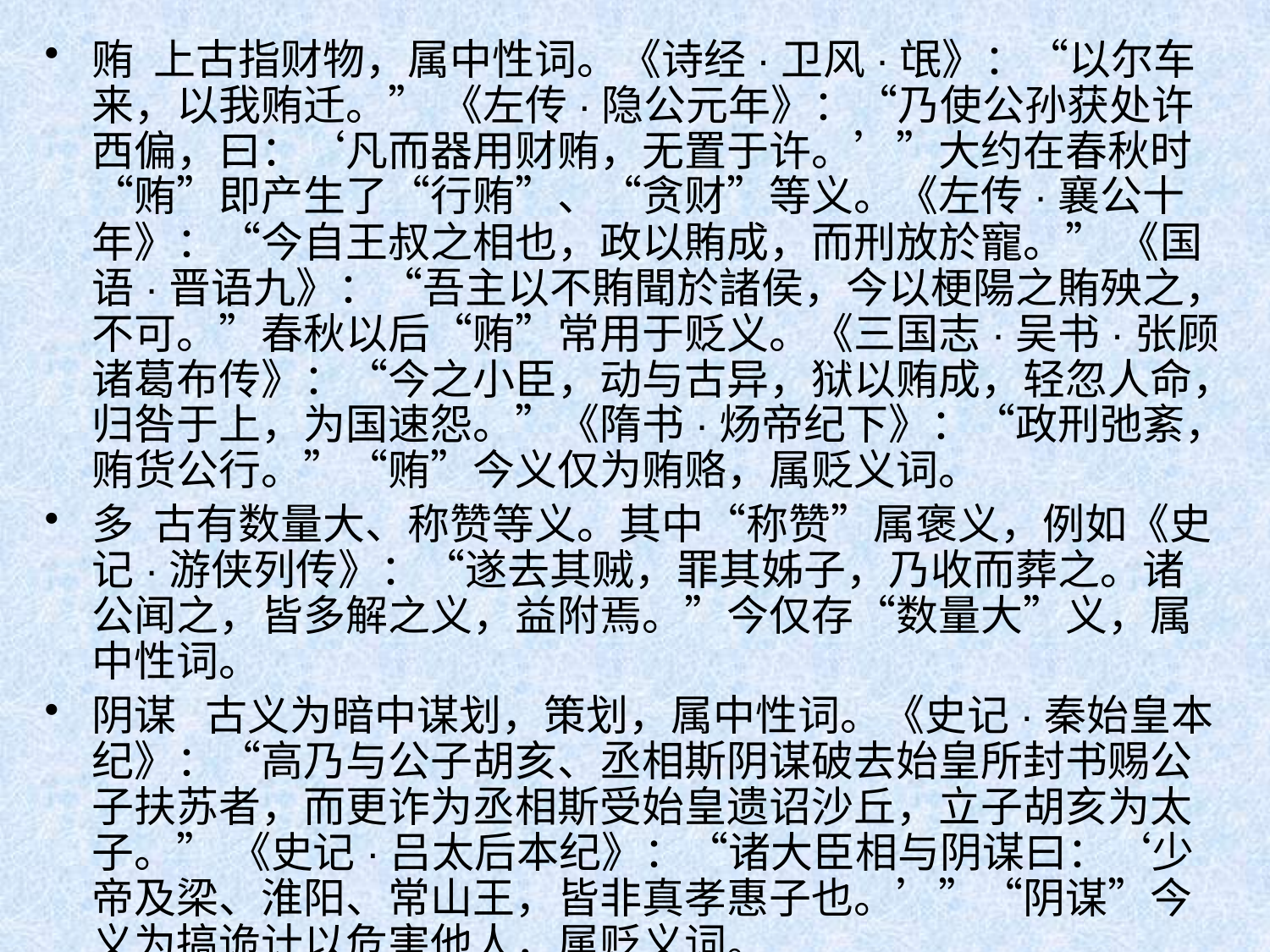

贿  上古指财物，属中性词。《诗经·卫风·氓》：“以尔车来，以我贿迁。” 《左传·隐公元年》：“乃使公孙获处许西偏，曰：‘凡而器用财贿，无置于许。’”大约在春秋时“贿”即产生了“行贿”、“贪财”等义。《左传·襄公十年》：“今自王叔之相也，政以賄成，而刑放於寵。” 《国语·晋语九》：“吾主以不賄聞於諸侯，今以梗陽之賄殃之，不可。”春秋以后“贿”常用于贬义。《三国志·吴书·张顾诸葛布传》：“今之小臣，动与古异，狱以贿成，轻忽人命，归咎于上，为国速怨。”《隋书·炀帝纪下》：“政刑弛紊，贿货公行。”“贿”今义仅为贿赂，属贬义词。
多  古有数量大、称赞等义。其中“称赞”属褒义，例如《史记·游侠列传》：“遂去其贼，罪其姊子，乃收而葬之。诸公闻之，皆多解之义，益附焉。”今仅存“数量大”义，属中性词。
阴谋   古义为暗中谋划，策划，属中性词。《史记·秦始皇本纪》：“高乃与公子胡亥、丞相斯阴谋破去始皇所封书赐公子扶苏者，而更诈为丞相斯受始皇遗诏沙丘，立子胡亥为太子。” 《史记·吕太后本纪》：“诸大臣相与阴谋曰：‘少帝及梁、淮阳、常山王，皆非真孝惠子也。’”“阴谋”今义为搞诡计以危害他人，属贬义词。